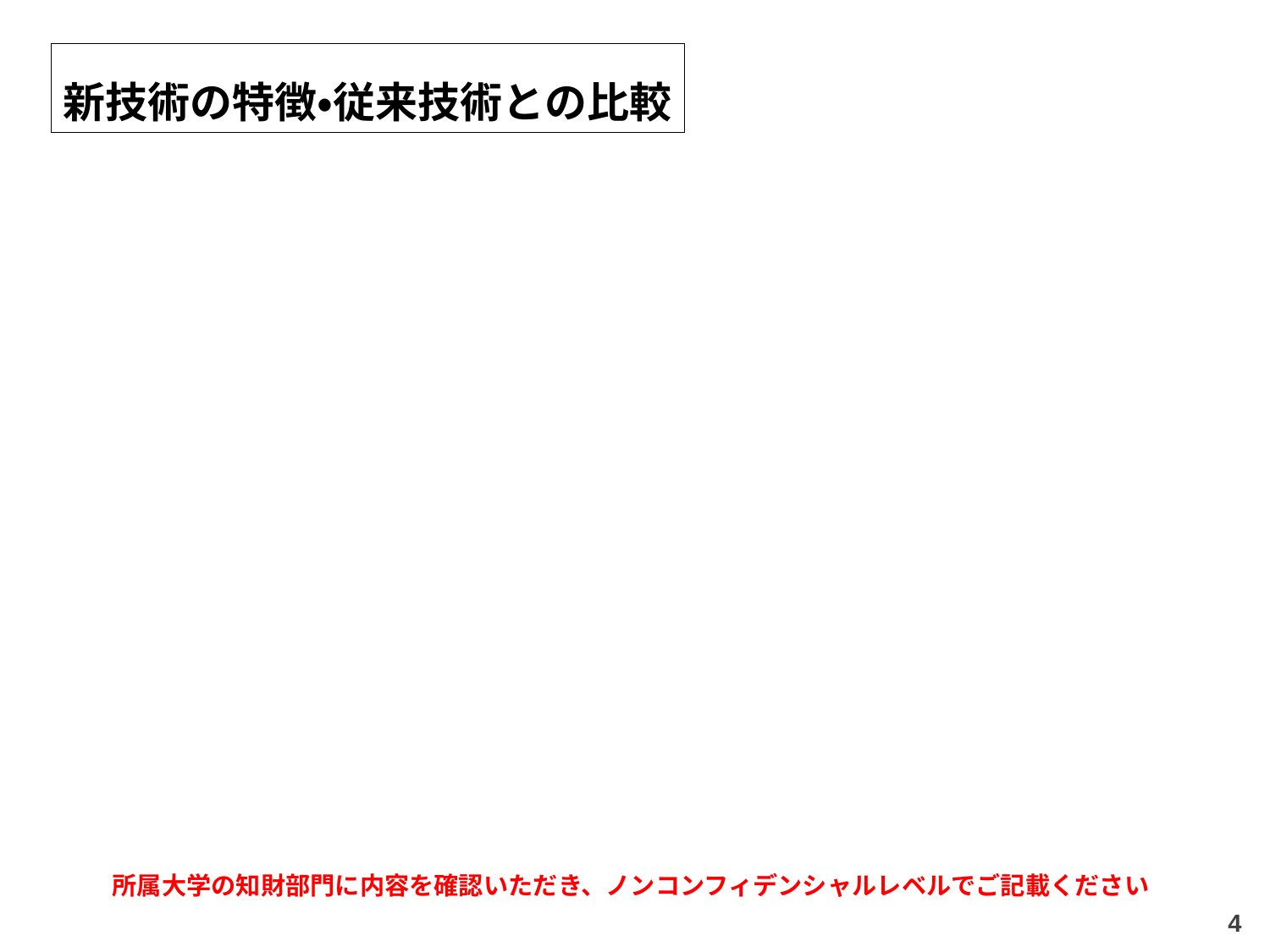

新技術の特徴・従来技術との比較
所属大学の知財部門に内容を確認いただき、ノンコンフィデンシャルレベルでご記載ください
4